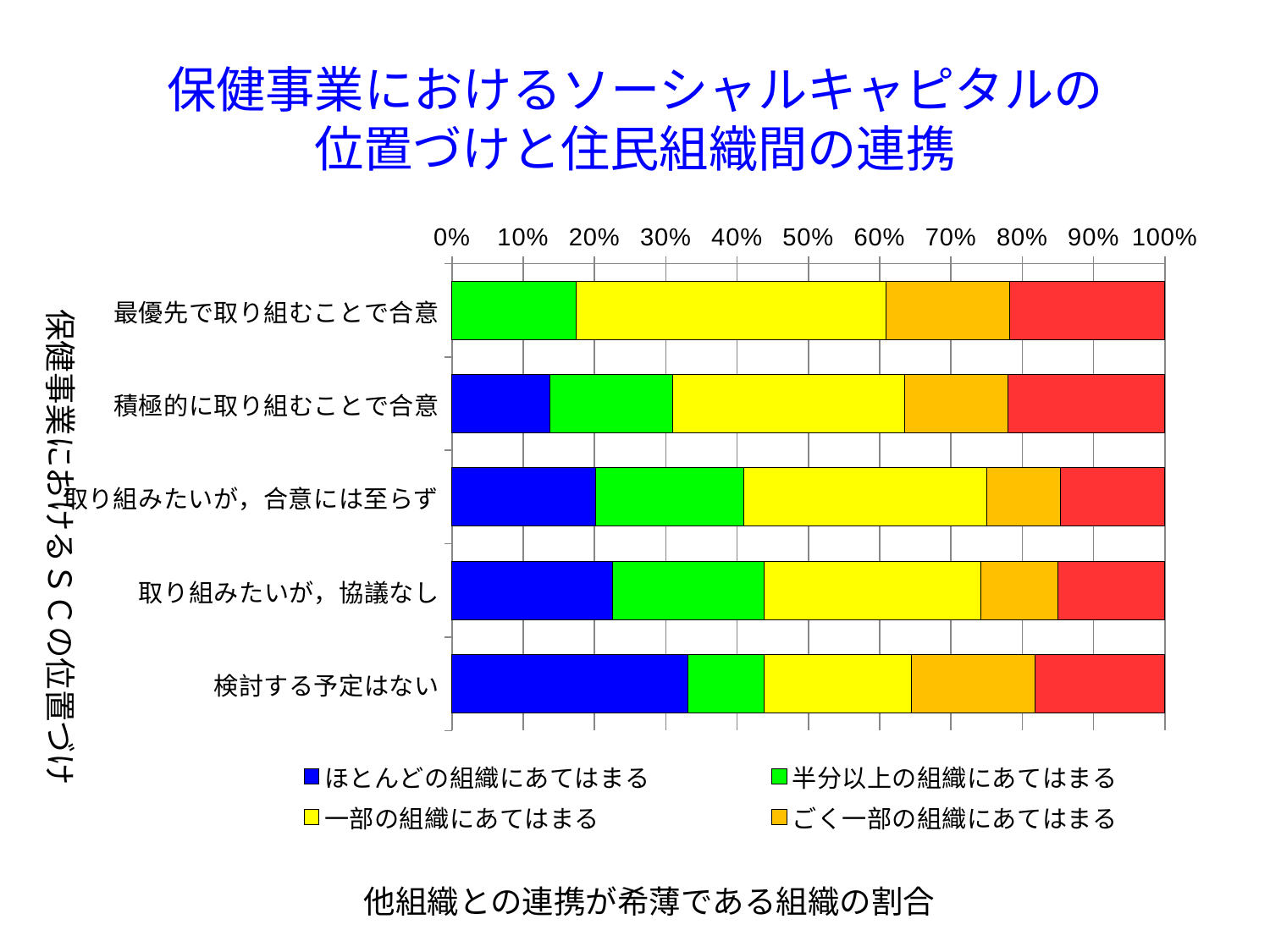

# 保健事業におけるソーシャルキャピタルの 位置づけと住民組織間の連携

### Chart

| Category | ほとんどの組織にあてはまる | 半分以上の組織にあてはまる | 一部の組織にあてはまる | ごく一部の組織にあてはまる | いずれの組織もあてはまらない |
|---|---|---|---|---|---|
| 最優先で取り組むことで合意 | 0.0 | 4.0 | 10.0 | 4.0 | 5.0 |
| 積極的に取り組むことで合意 | 35.0 | 44.0 | 83.0 | 37.0 | 56.0 |
| 取り組みたいが，合意には至らず | 29.0 | 30.0 | 49.0 | 15.0 | 21.0 |
| 取り組みたいが，協議なし | 75.0 | 71.0 | 101.0 | 36.0 | 50.0 |
| 検討する予定はない | 40.0 | 13.0 | 25.0 | 21.0 | 22.0 |
保健事業におけるＳＣの位置づけ
他組織との連携が希薄である組織の割合